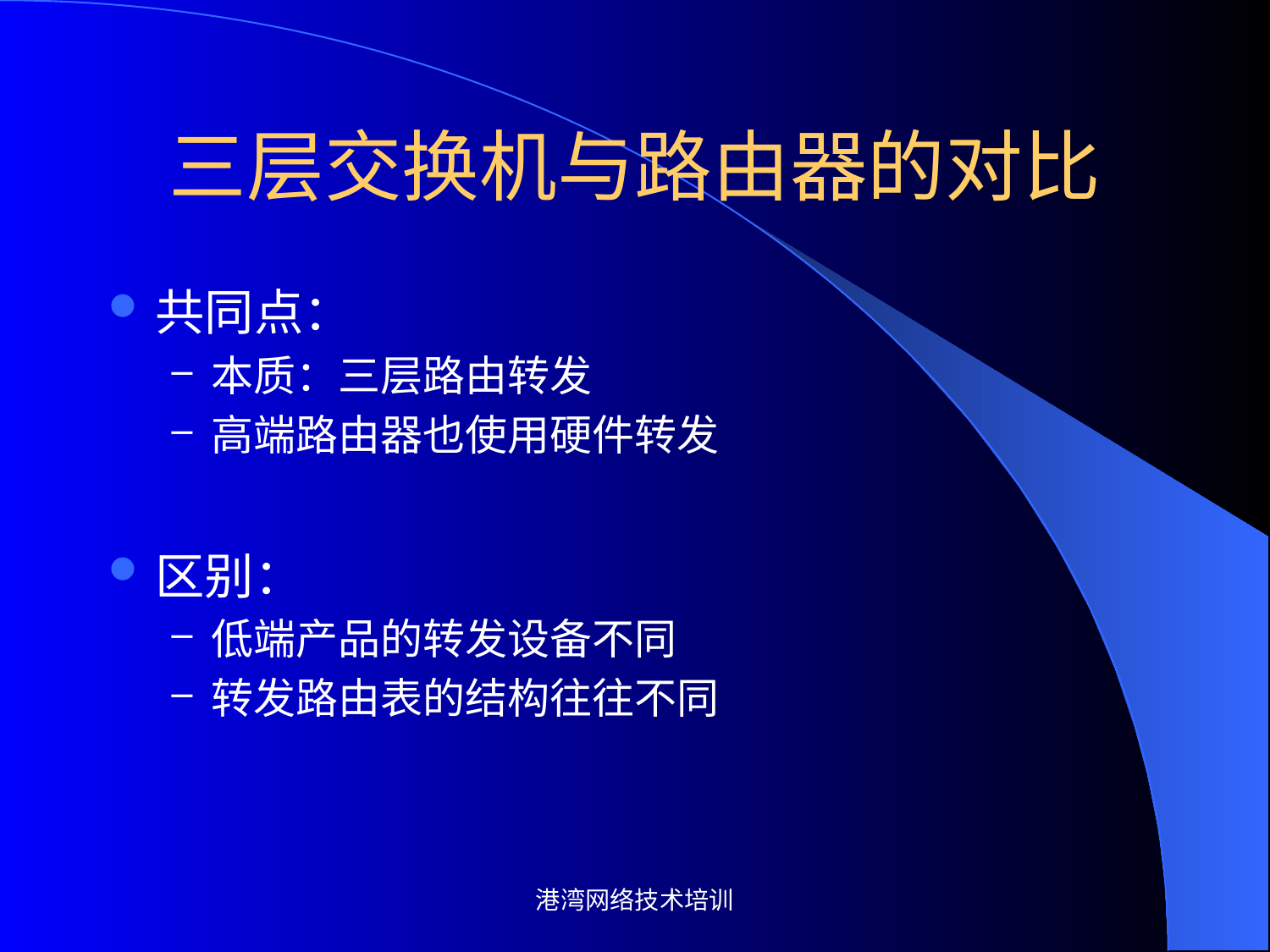

# 三层交换机与路由器的对比
共同点：
本质：三层路由转发
高端路由器也使用硬件转发

区别：
低端产品的转发设备不同
转发路由表的结构往往不同

港湾网络技术培训
21